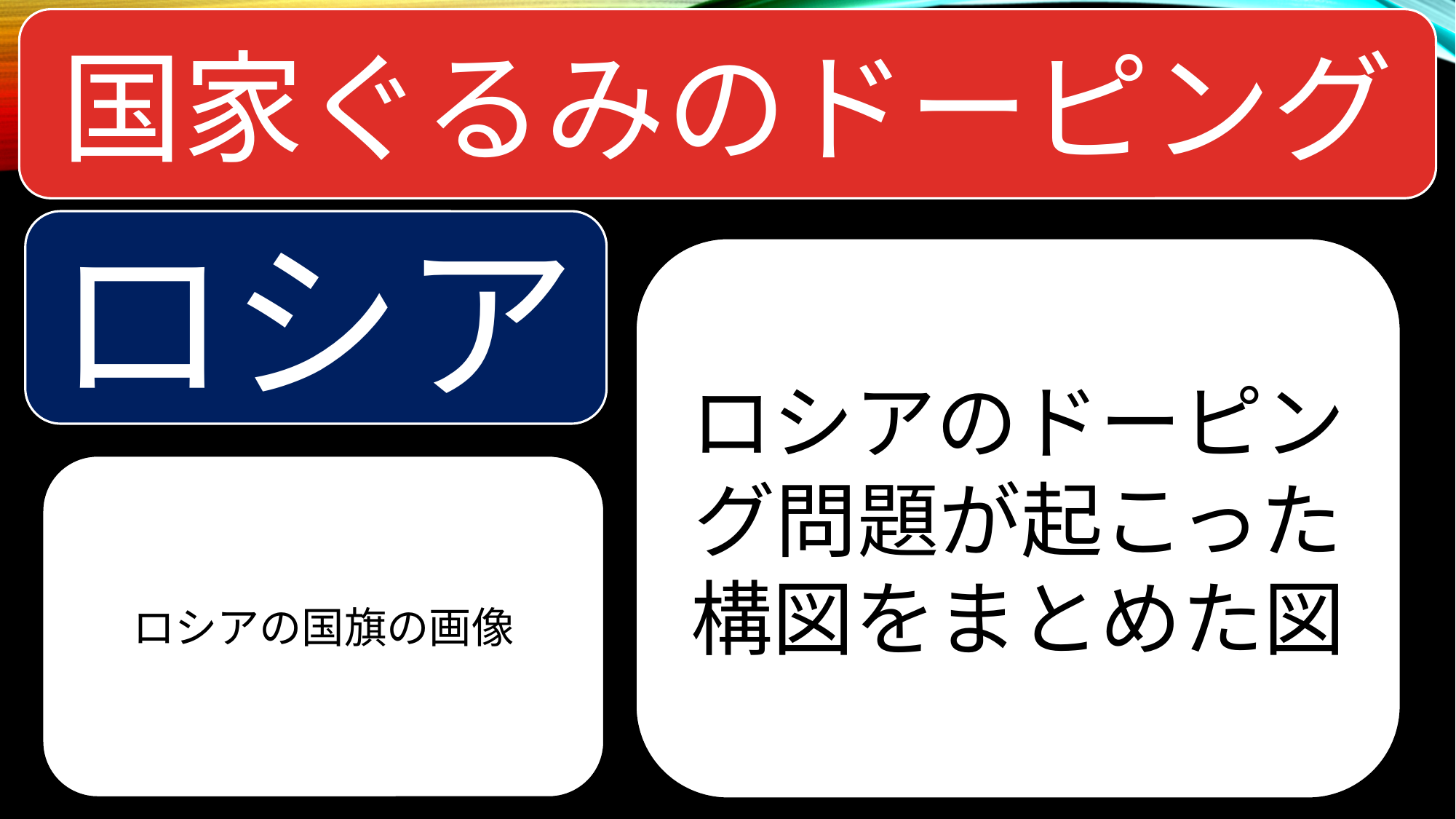

国家ぐるみのドーピング
ロシア
ロシアのドーピング問題が起こった構図をまとめた図
ロシアの国旗の画像